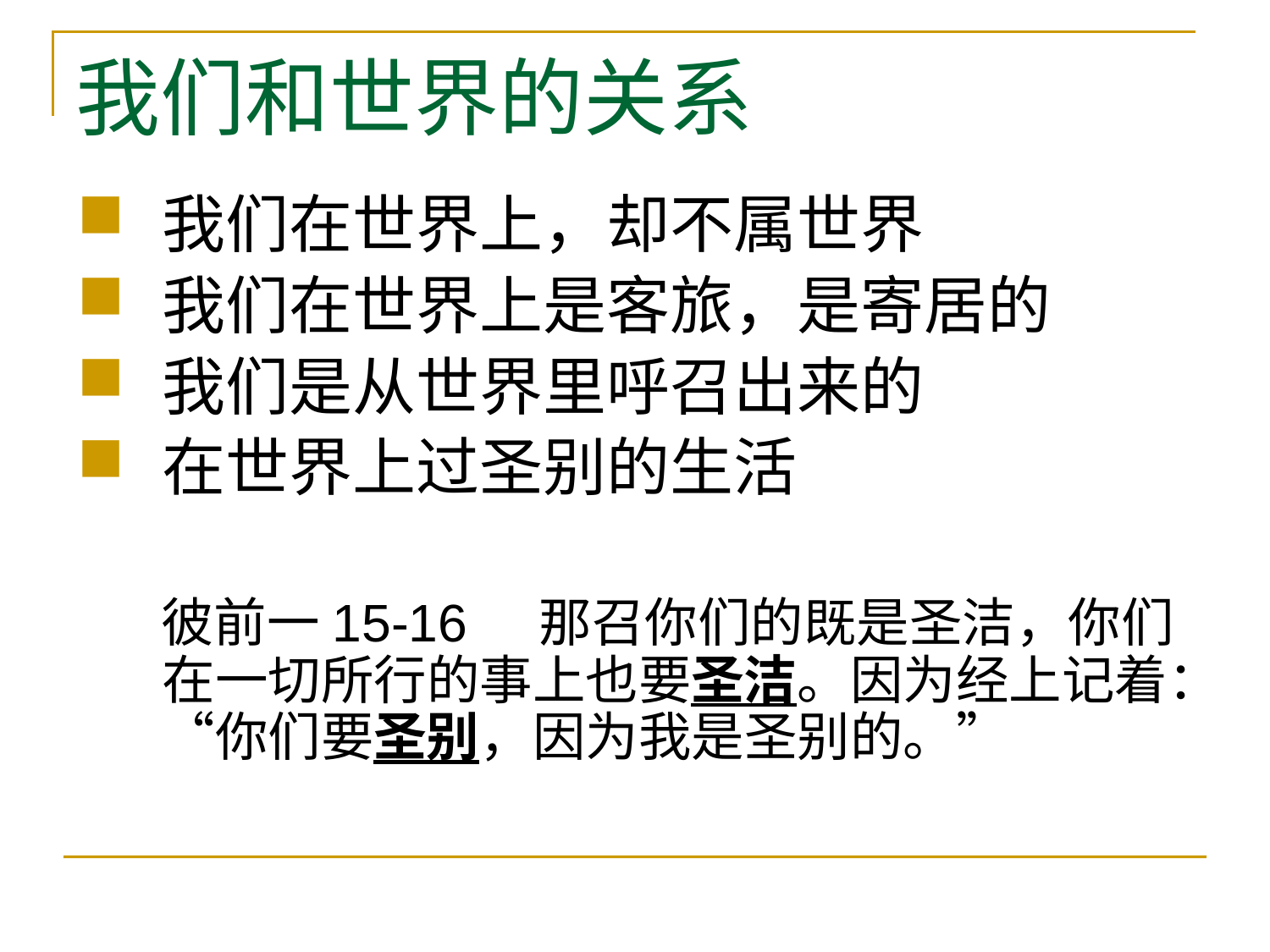

# 我们和世界的关系
我们在世界上，却不属世界
我们在世界上是客旅，是寄居的
我们是从世界里呼召出来的
在世界上过圣别的生活

      彼前一15-16    那召你们的既是圣洁，你们在一切所行的事上也要圣洁。因为经上记着：“你们要圣别，因为我是圣别的。”